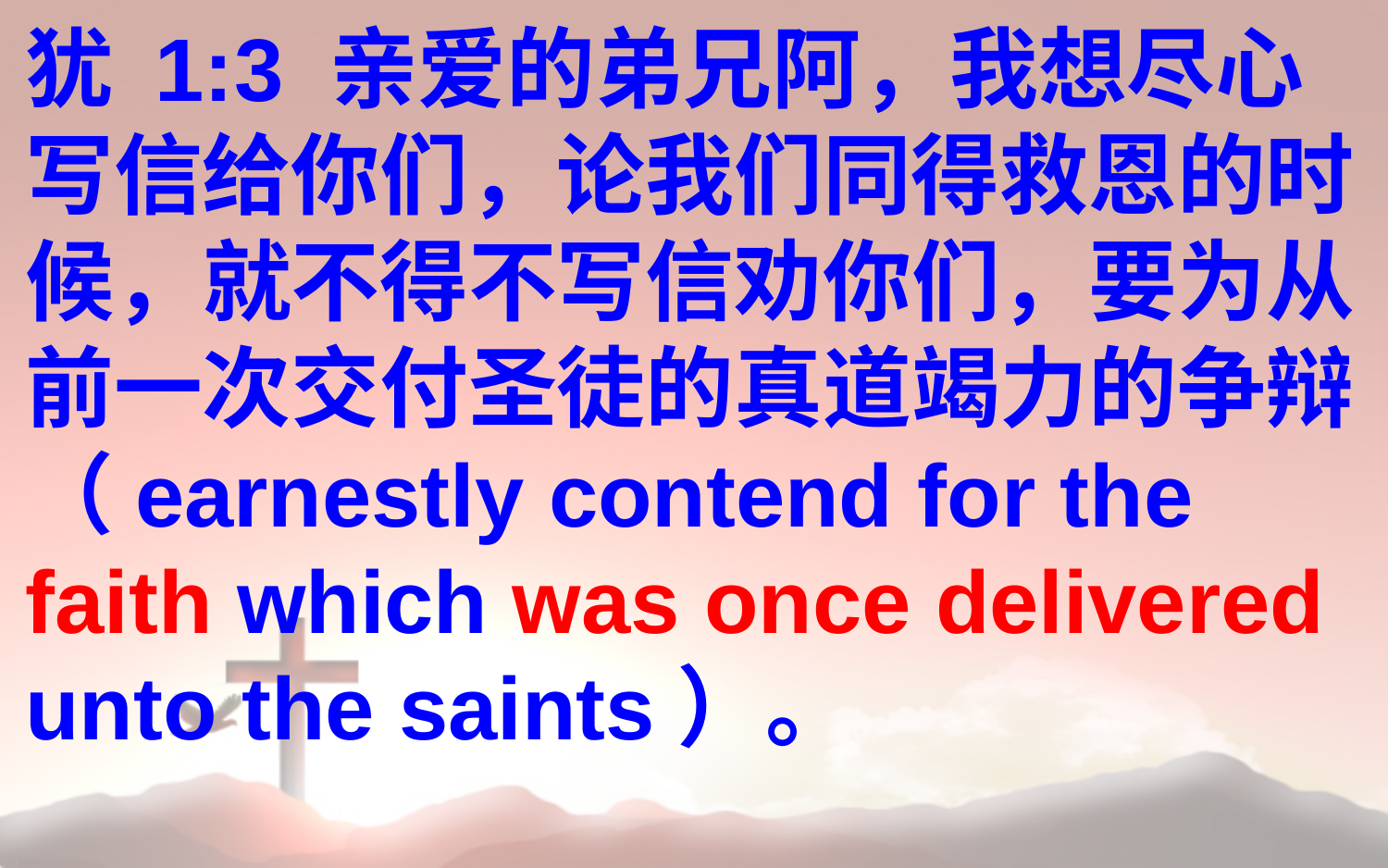

犹 1:3 亲爱的弟兄阿，我想尽心写信给你们，论我们同得救恩的时候，就不得不写信劝你们，要为从前一次交付圣徒的真道竭力的争辩（earnestly contend for the faith which was once delivered unto the saints）。